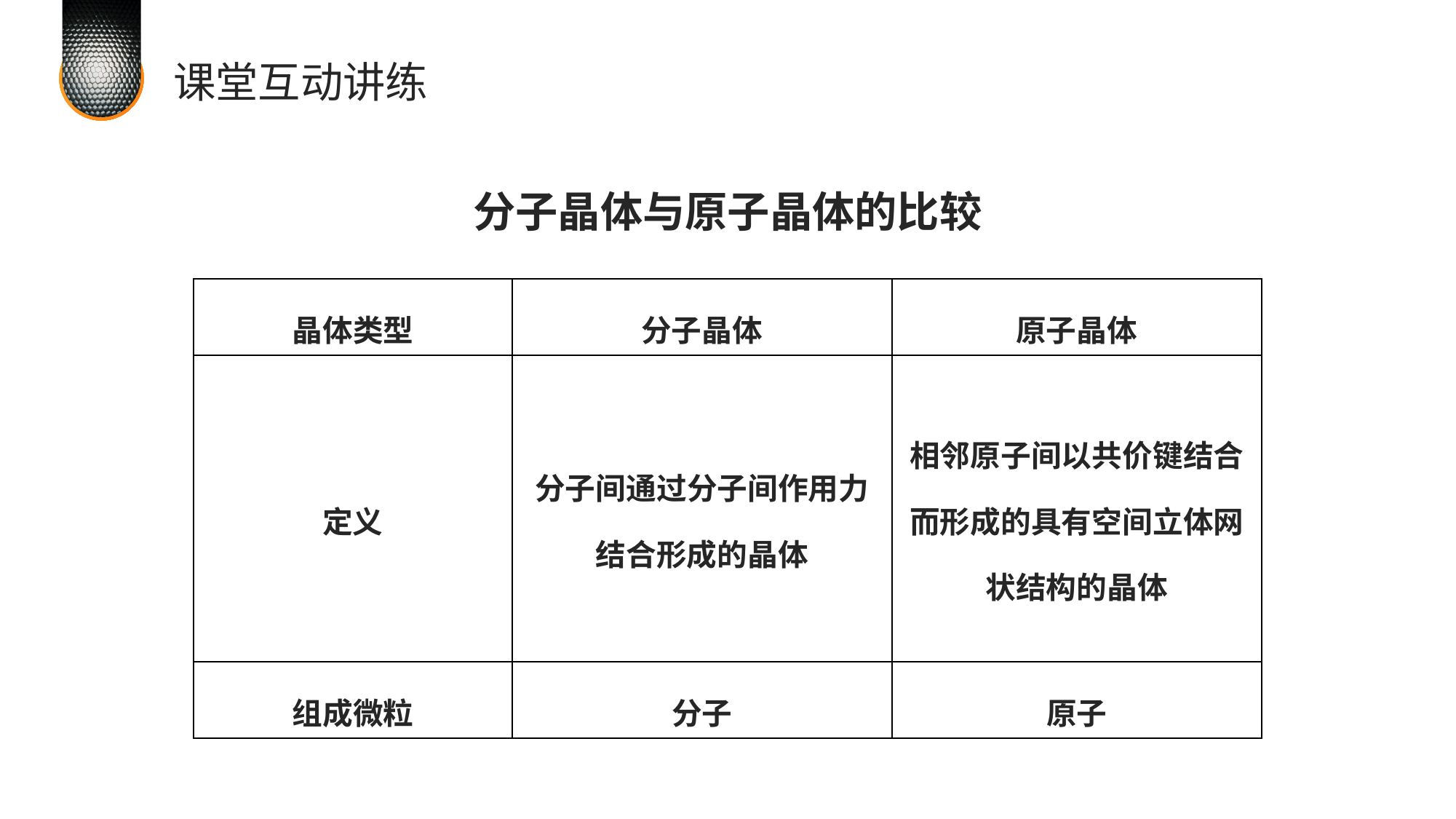

课堂互动讲练
分子晶体与原子晶体的比较
| 晶体类型 | 分子晶体 | 原子晶体 |
| --- | --- | --- |
| 定义 | 分子间通过分子间作用力结合形成的晶体 | 相邻原子间以共价键结合而形成的具有空间立体网状结构的晶体 |
| 组成微粒 | 分子 | 原子 |